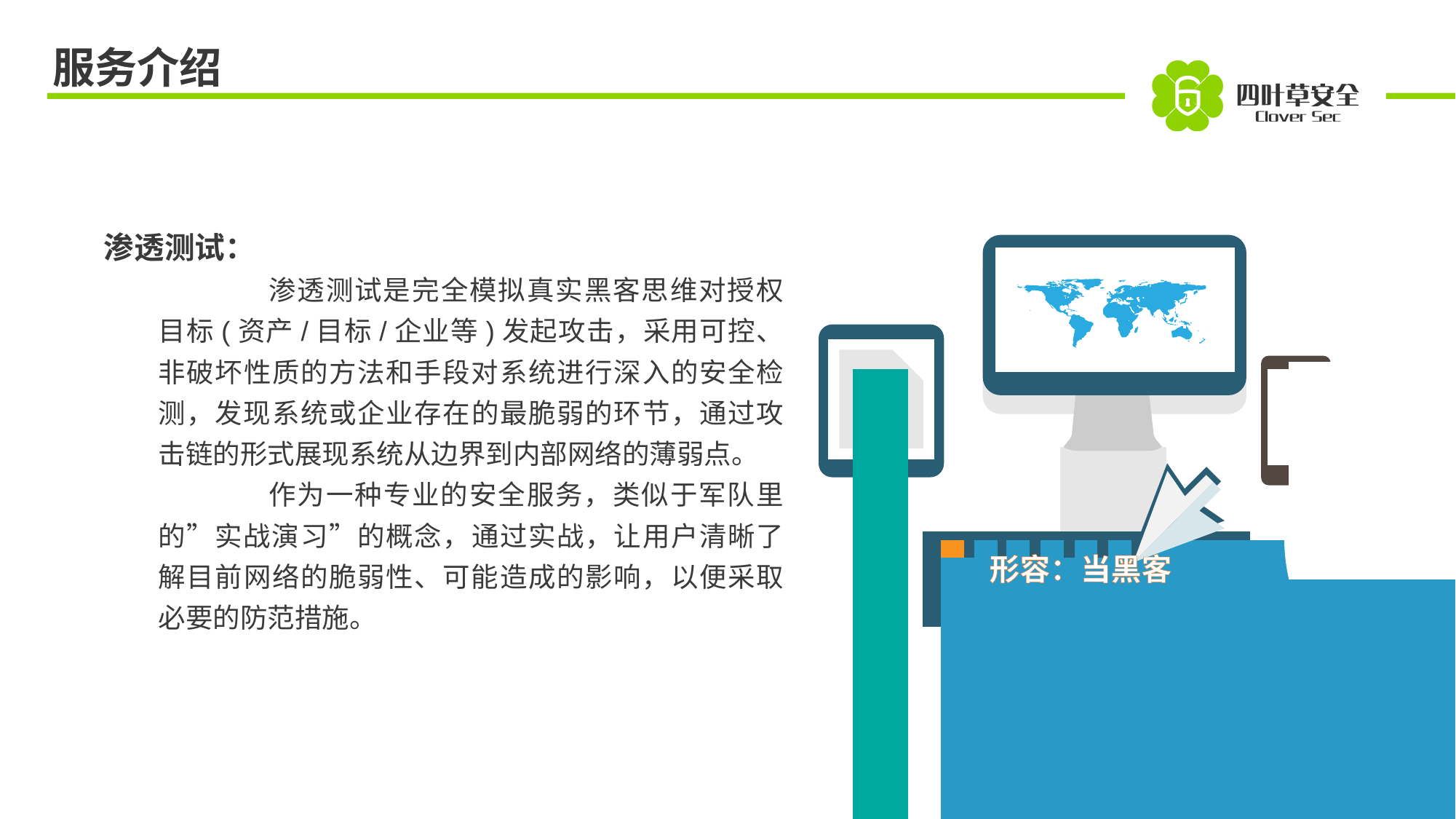

服务介绍
渗透测试：
	渗透测试是完全模拟真实黑客思维对授权目标(资产/目标/企业等)发起攻击，采用可控、非破坏性质的方法和手段对系统进行深入的安全检测，发现系统或企业存在的最脆弱的环节，通过攻击链的形式展现系统从边界到内部网络的薄弱点。
	作为一种专业的安全服务，类似于军队里的”实战演习”的概念，通过实战，让用户清晰了解目前网络的脆弱性、可能造成的影响，以便采取必要的防范措施。

形容：当黑客